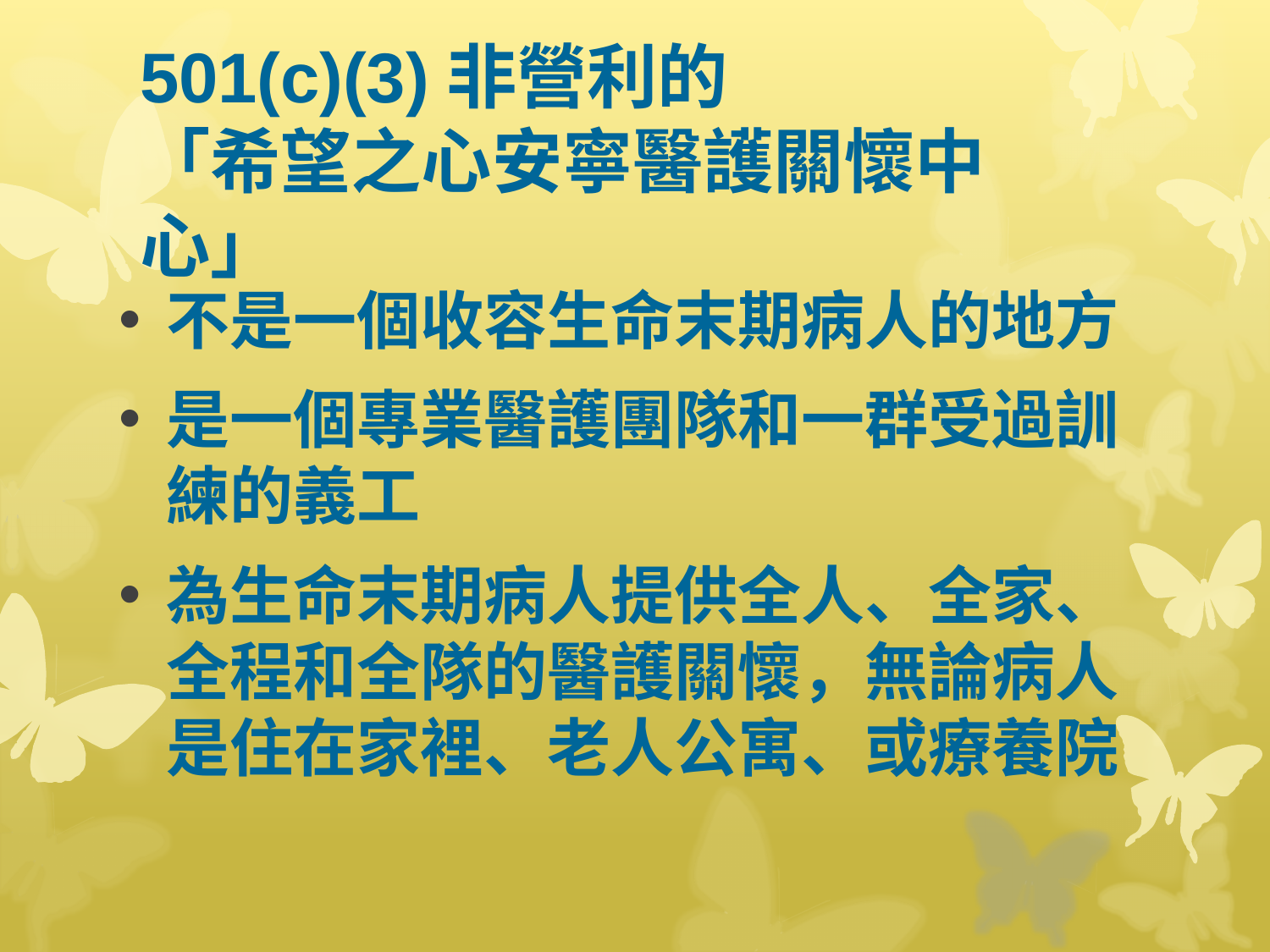

# 501(c)(3)非營利的 「希望之心安寧醫護關懷中心」
不是一個收容生命末期病人的地方
是一個專業醫護團隊和一群受過訓練的義工
為生命末期病人提供全人、全家、全程和全隊的醫護關懷，無論病人是住在家裡、老人公寓、或療養院